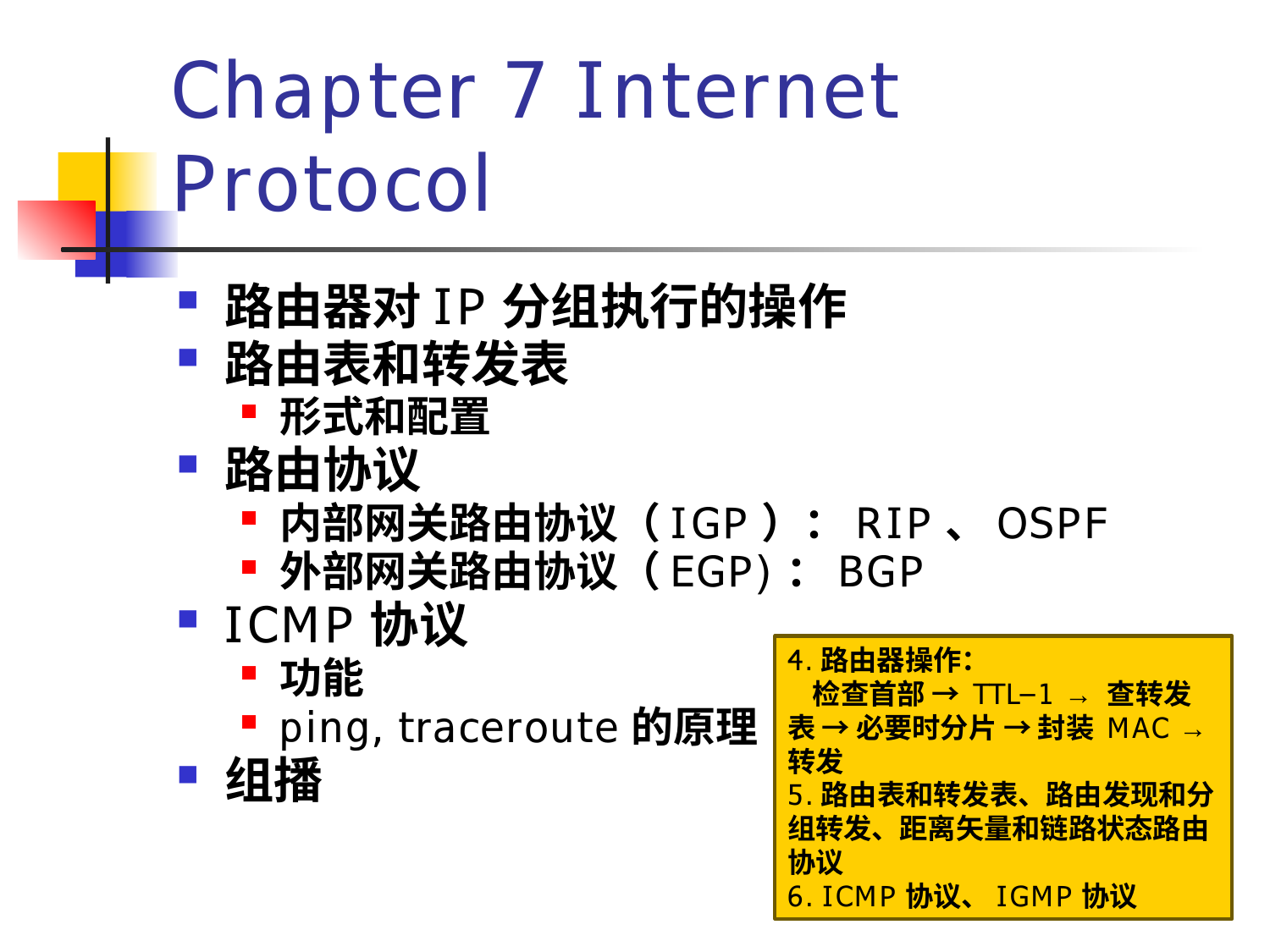

# Chapter 7 Internet Protocol
路由器对IP分组执行的操作
路由表和转发表
形式和配置
路由协议
内部网关路由协议（IGP）：RIP、OSPF
外部网关路由协议（EGP)：BGP
ICMP协议
功能
ping, traceroute的原理
组播
4.路由器操作：
    检查首部 → TTL–1 → 查转发表 → 必要时分片 → 封装 MAC → 转发
5.路由表和转发表、路由发现和分组转发、距离矢量和链路状态路由协议
6. ICMP协议、IGMP协议